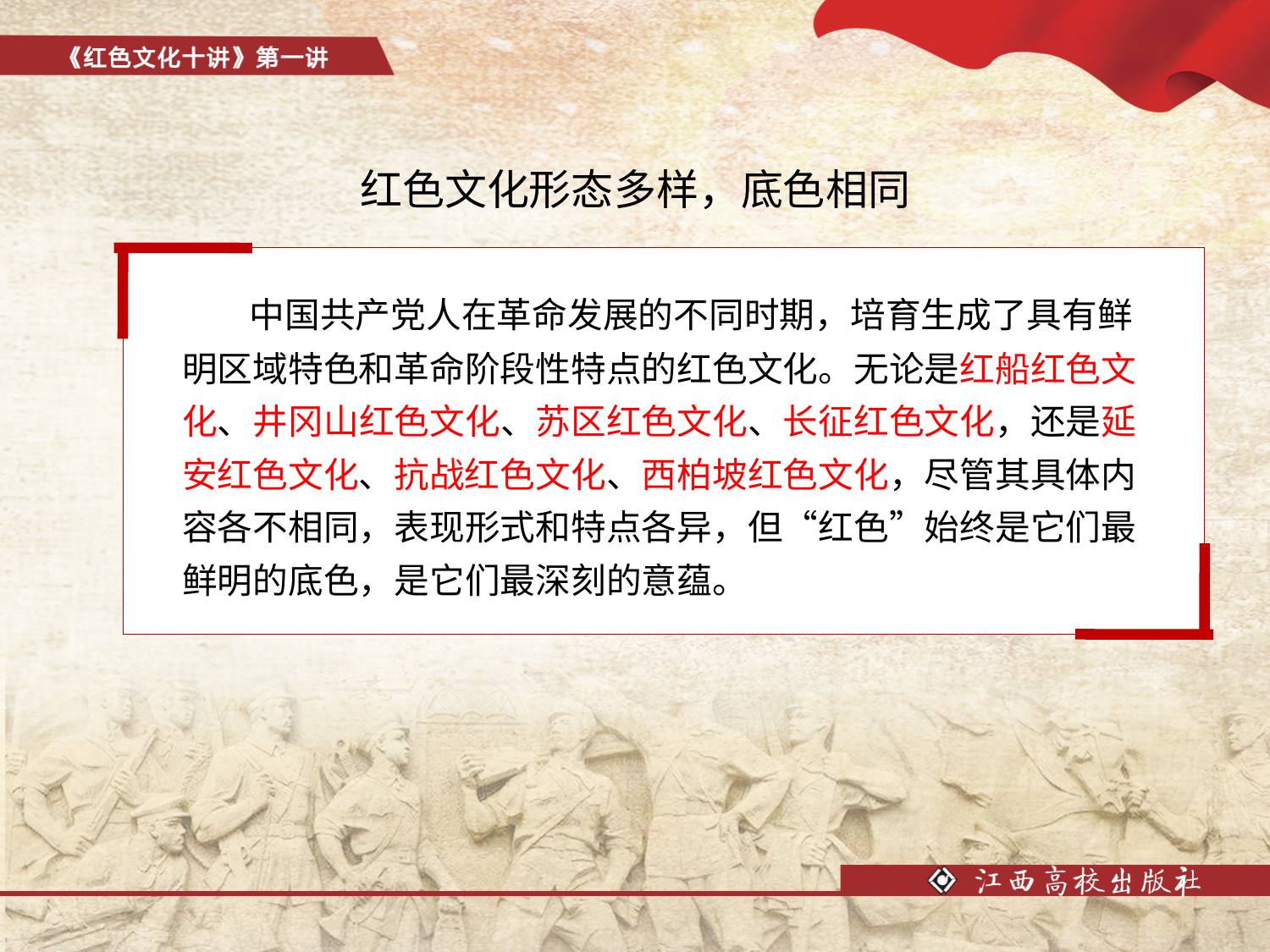

红色文化形态多样，底色相同

      中国共产党人在革命发展的不同时期，培育生成了具有鲜明区域特色和革命阶段性特点的红色文化。无论是红船红色文化、井冈山红色文化、苏区红色文化、长征红色文化，还是延安红色文化、抗战红色文化、西柏坡红色文化，尽管其具体内容各不相同，表现形式和特点各异，但“红色”始终是它们最鲜明的底色，是它们最深刻的意蕴。